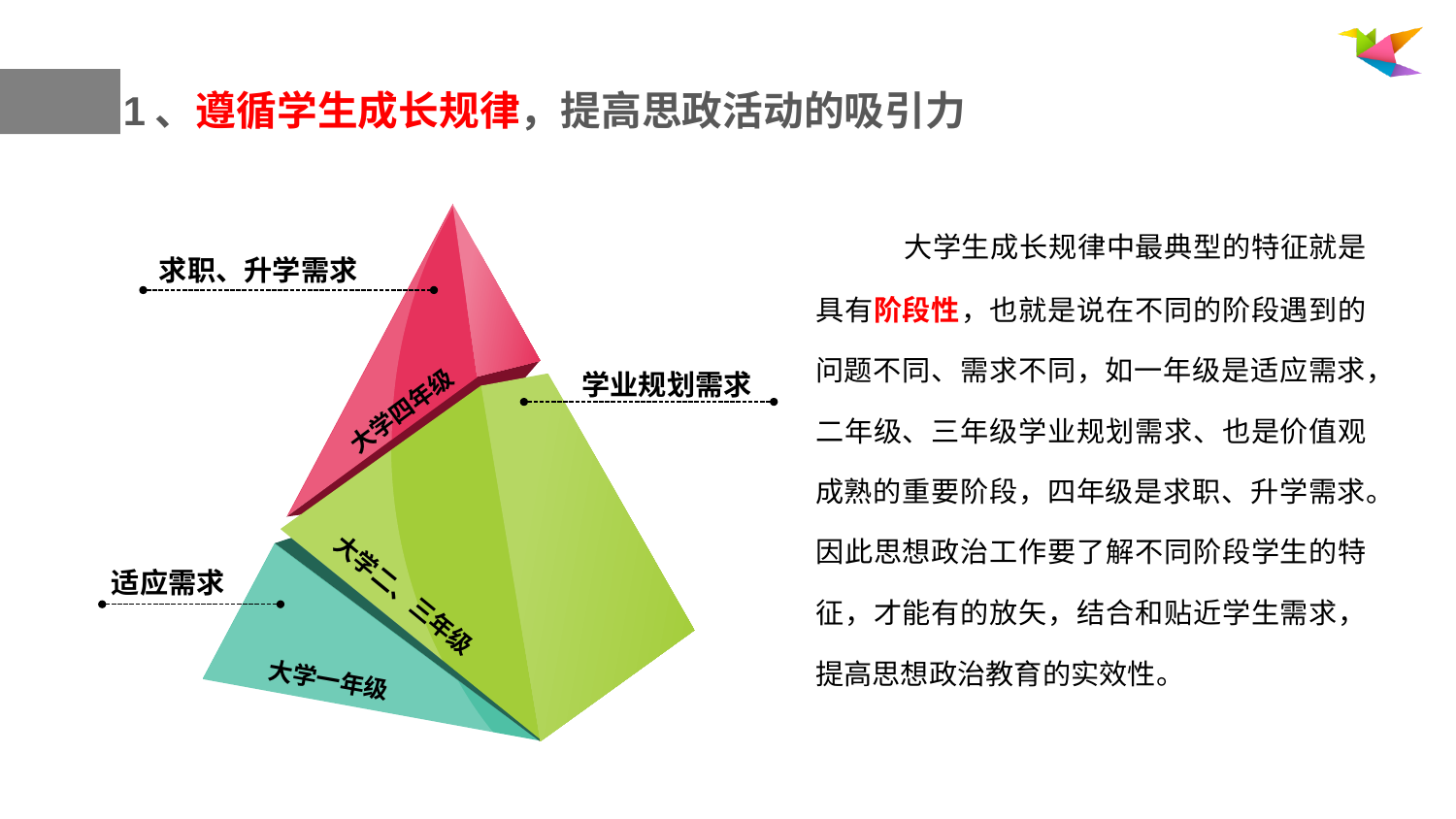

1、遵循学生成长规律，提高思政活动的吸引力

         大学生成长规律中最典型的特征就是具有阶段性，也就是说在不同的阶段遇到的问题不同、需求不同，如一年级是适应需求，二年级、三年级学业规划需求、也是价值观成熟的重要阶段，四年级是求职、升学需求。因此思想政治工作要了解不同阶段学生的特征，才能有的放矢，结合和贴近学生需求，提高思想政治教育的实效性。

求职、升学需求
学业规划需求
大学四年级

适应需求
大学二、三年级
大学一年级